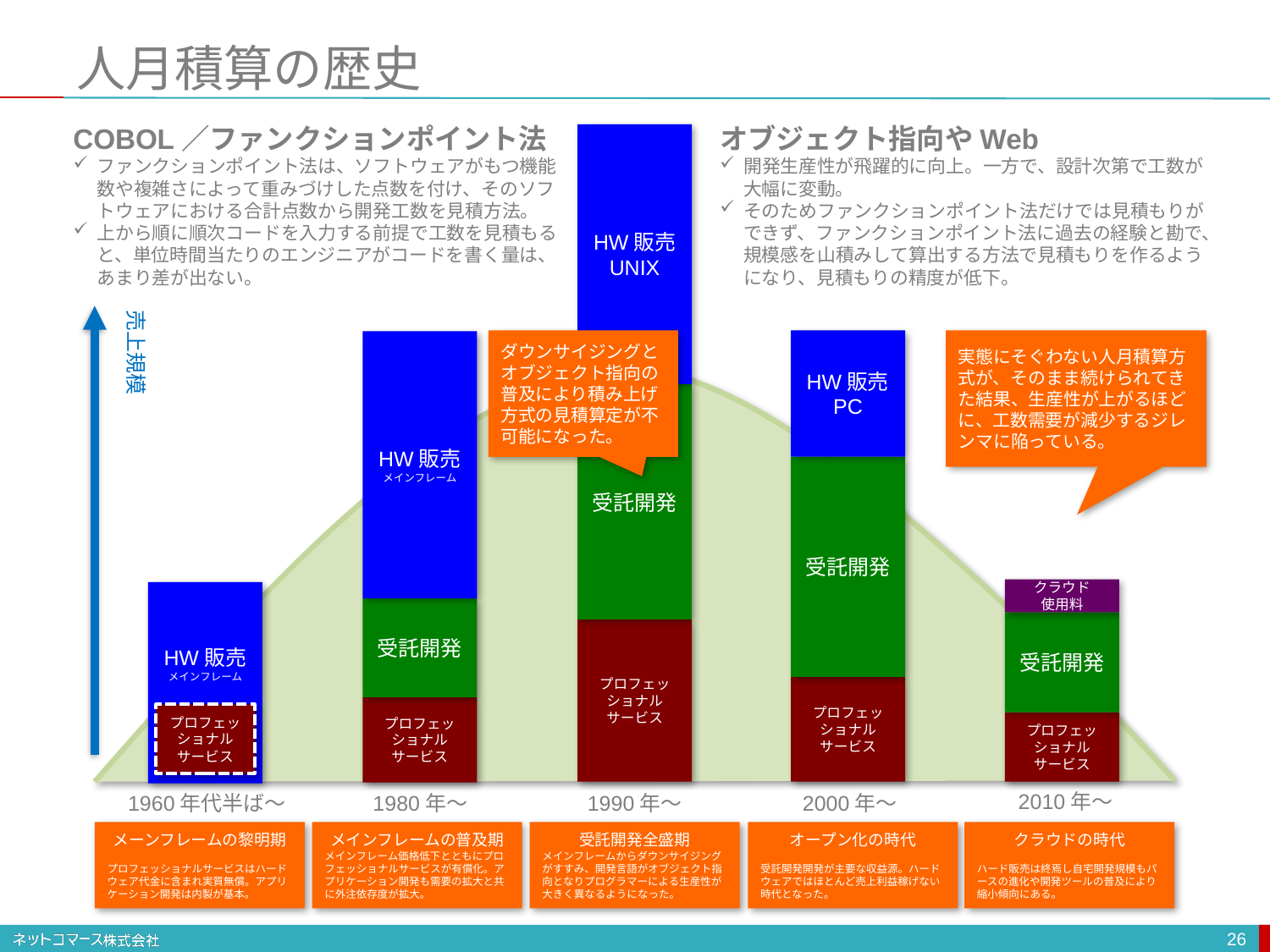

# 人月積算の歴史
COBOL／ファンクションポイント法
ファンクションポイント法は、ソフトウェアがもつ機能数や複雑さによって重みづけした点数を付け、そのソフトウェアにおける合計点数から開発工数を見積方法。
上から順に順次コードを入力する前提で工数を見積もると、単位時間当たりのエンジニアがコードを書く量は、あまり差が出ない。
オブジェクト指向やWeb
開発生産性が飛躍的に向上。一方で、設計次第で工数が大幅に変動。
そのためファンクションポイント法だけでは見積もりができず、ファンクションポイント法に過去の経験と勘で、規模感を山積みして算出する方法で見積もりを作るようになり、見積もりの精度が低下。
HW販売
UNIX
売上規模
HW販売
PC
実態にそぐわない人月積算方式が、そのまま続けられてきた結果、生産性が上がるほどに、工数需要が減少するジレンマに陥っている。
ダウンサイジングとオブジェクト指向の普及により積み上げ方式の見積算定が不可能になった。
HW販売
メインフレーム

受託開発
受託開発
クラウド
使用料
HW販売
メインフレーム

受託開発
受託開発
プロフェッショナル
サービス
プロフェッショナル
サービス
プロフェッショナル
サービス
プロフェッショナル
サービス
プロフェッショナル
サービス
2010年〜
1960年代半ば〜
1980年〜
1990年〜
2000年〜
メーンフレームの黎明期

プロフェッショナルサービスはハードウェア代金に含まれ実質無償。アプリケーション開発は内製が基本。
メインフレームの普及期
メインフレーム価格低下とともにプロフェッショナルサービスが有償化。アプリケーション開発も需要の拡大と共に外注依存度が拡大。
受託開発全盛期
メインフレームからダウンサイジングがすすみ、開発言語がオブジェクト指向となりプログラマーによる生産性が大きく異なるようになった。
オープン化の時代

受託開発開発が主要な収益源。ハードウェアではほとんど売上利益稼げない時代となった。
クラウドの時代

ハード販売は終焉し自宅開発規模もパースの進化や開発ツールの普及により縮小傾向にある。
26